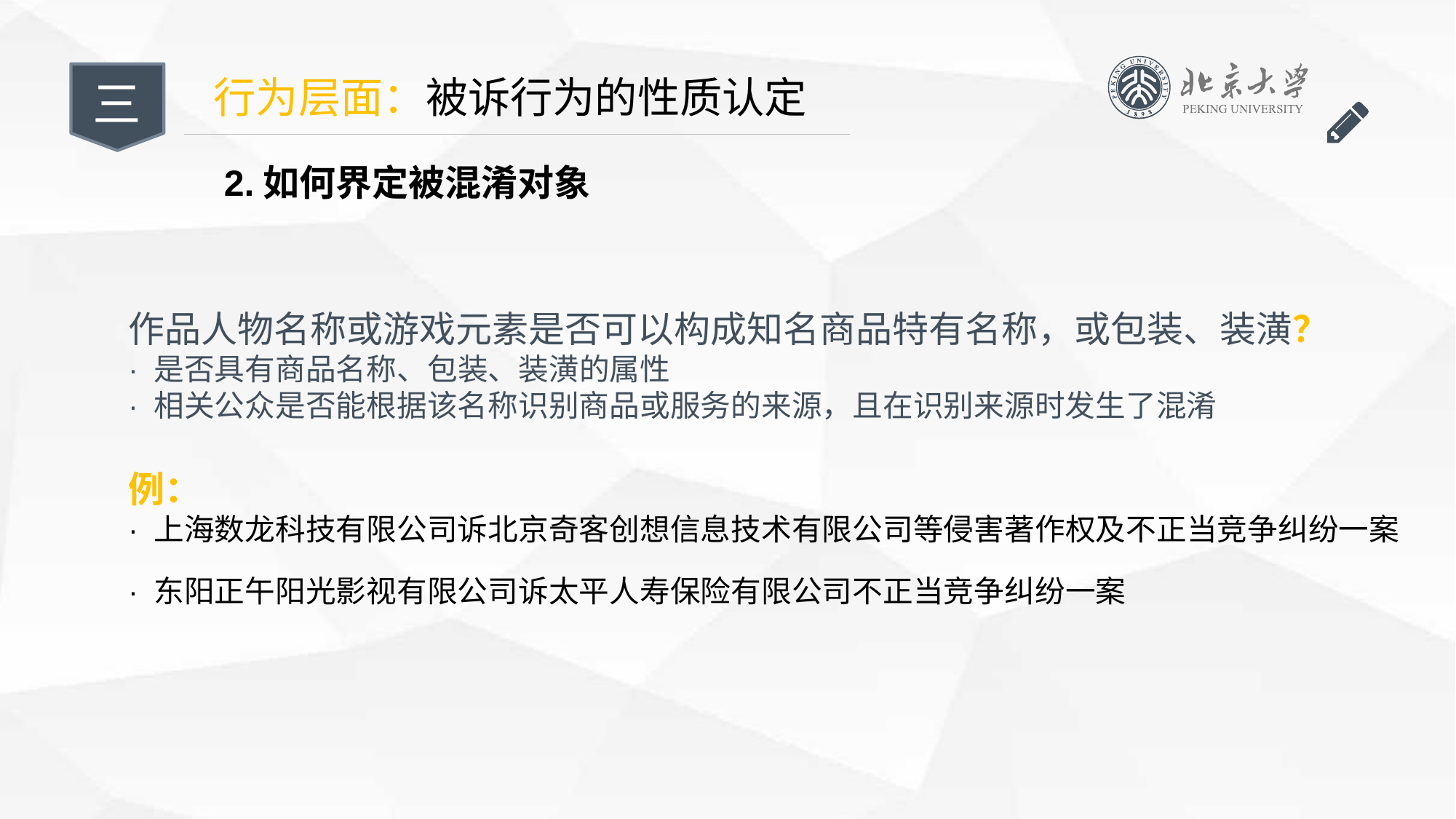

三
行为层面：被诉行为的性质认定
2.如何界定被混淆对象
作品人物名称或游戏元素是否可以构成知名商品特有名称，或包装、装潢？
· 是否具有商品名称、包装、装潢的属性
· 相关公众是否能根据该名称识别商品或服务的来源，且在识别来源时发生了混淆

例：
· 上海数龙科技有限公司诉北京奇客创想信息技术有限公司等侵害著作权及不正当竞争纠纷一案

· 东阳正午阳光影视有限公司诉太平人寿保险有限公司不正当竞争纠纷一案